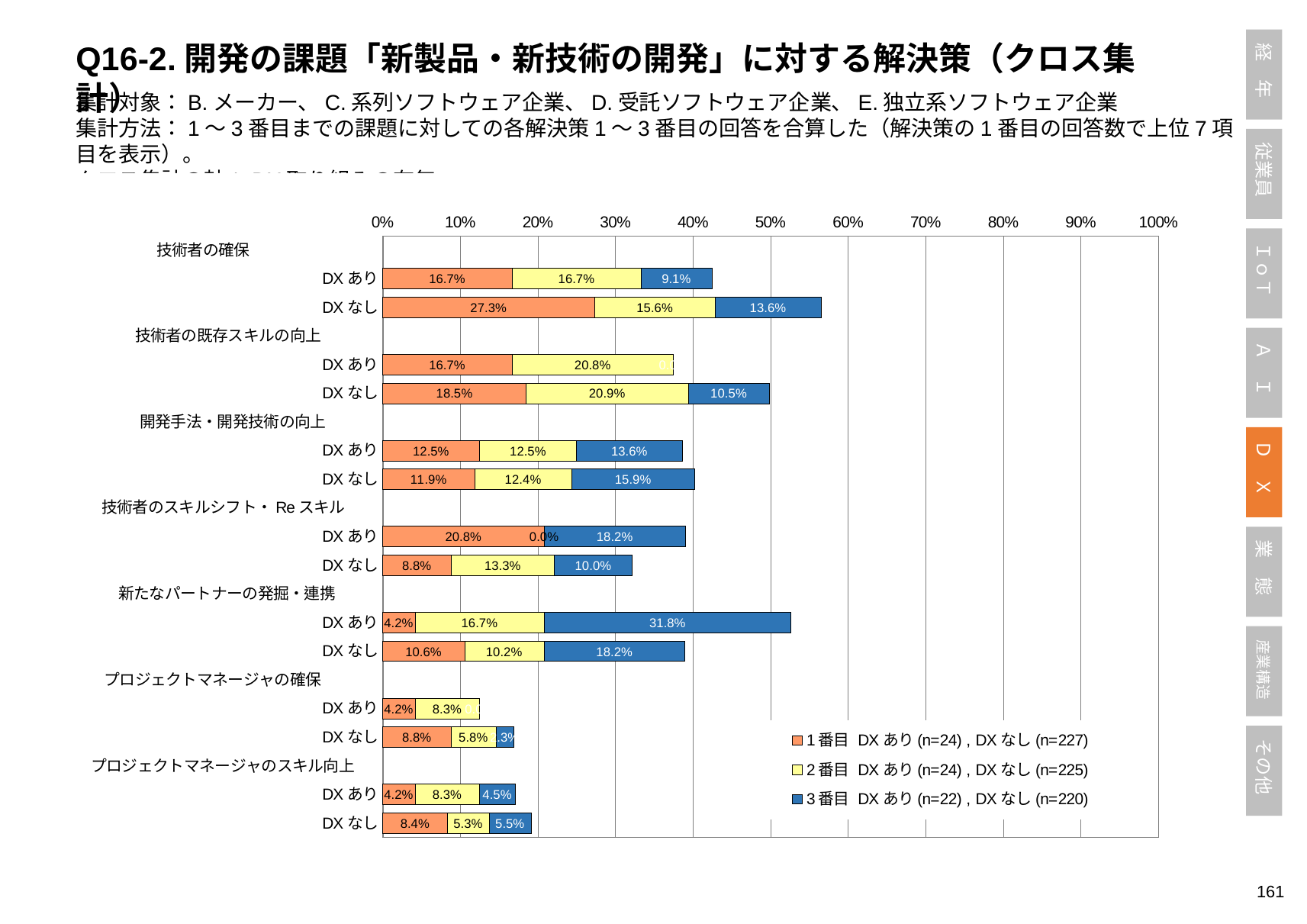

Q16-2.開発の課題「新製品・新技術の開発」に対する解決策（クロス集計）
集計対象：B.メーカー、C.系列ソフトウェア企業、D.受託ソフトウェア企業、E.独立系ソフトウェア企業
集計方法：1～3番目までの課題に対しての各解決策1～3番目の回答を合算した（解決策の1番目の回答数で上位7項目を表示）。
クロス集計の軸：DX取り組みの有無

### Chart

| Category | 1番目 DXあり(n=24) , DXなし(n=227) | 2番目 DXあり(n=24) , DXなし(n=225) | 3番目 DXあり(n=22) , DXなし(n=220) |
|---|---|---|---|
| 技術者の確保                            | None | None | None |
| DXあり | 0.16666666666666666 | 0.16666666666666666 | 0.09090909090909091 |
| DXなし | 0.27312775330396477 | 0.15555555555555556 | 0.13636363636363635 |
| 技術者の既存スキルの向上             | None | None | None |
| DXあり | 0.16666666666666666 | 0.20833333333333334 | 0.0 |
| DXなし | 0.18502202643171806 | 0.2088888888888889 | 0.10454545454545454 |
| 開発手法・開発技術の向上            | None | None | None |
| DXあり | 0.125 | 0.125 | 0.13636363636363635 |
| DXなし | 0.11894273127753303 | 0.12444444444444444 | 0.1590909090909091 |
| 技術者のスキルシフト・Reスキル        | None | None | None |
| DXあり | 0.20833333333333334 | 0.0 | 0.18181818181818182 |
| DXなし | 0.0881057268722467 | 0.13333333333333333 | 0.1 |
| 新たなパートナーの発掘・連携          | None | None | None |
| DXあり | 0.041666666666666664 | 0.16666666666666666 | 0.3181818181818182 |
| DXなし | 0.10572687224669604 | 0.10222222222222223 | 0.18181818181818182 |
| プロジェクトマネージャの確保             | None | None | None |
| DXあり | 0.041666666666666664 | 0.08333333333333333 | 0.0 |
| DXなし | 0.0881057268722467 | 0.057777777777777775 | 0.022727272727272728 |
| プロジェクトマネージャのスキル向上      | None | None | None |
| DXあり | 0.041666666666666664 | 0.08333333333333333 | 0.045454545454545456 |
| DXなし | 0.08370044052863436 | 0.05333333333333334 | 0.05454545454545454 |
161